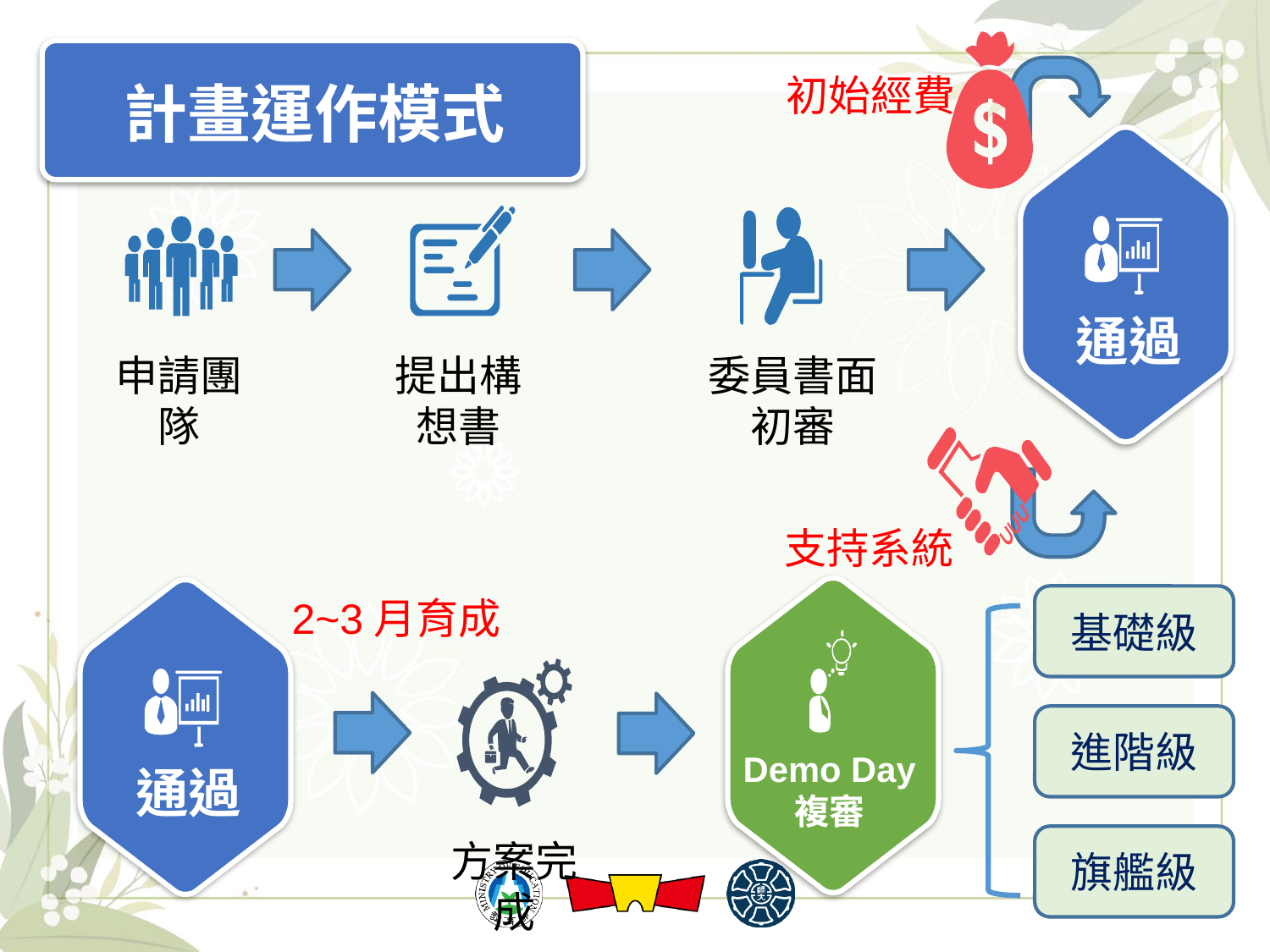

初始經費
計畫運作模式

通過
委員書面初審
提出構想書
申請團隊

支持系統
2~3月育成
基礎級

進階級
Demo Day
複審
通過
旗艦級
方案完成